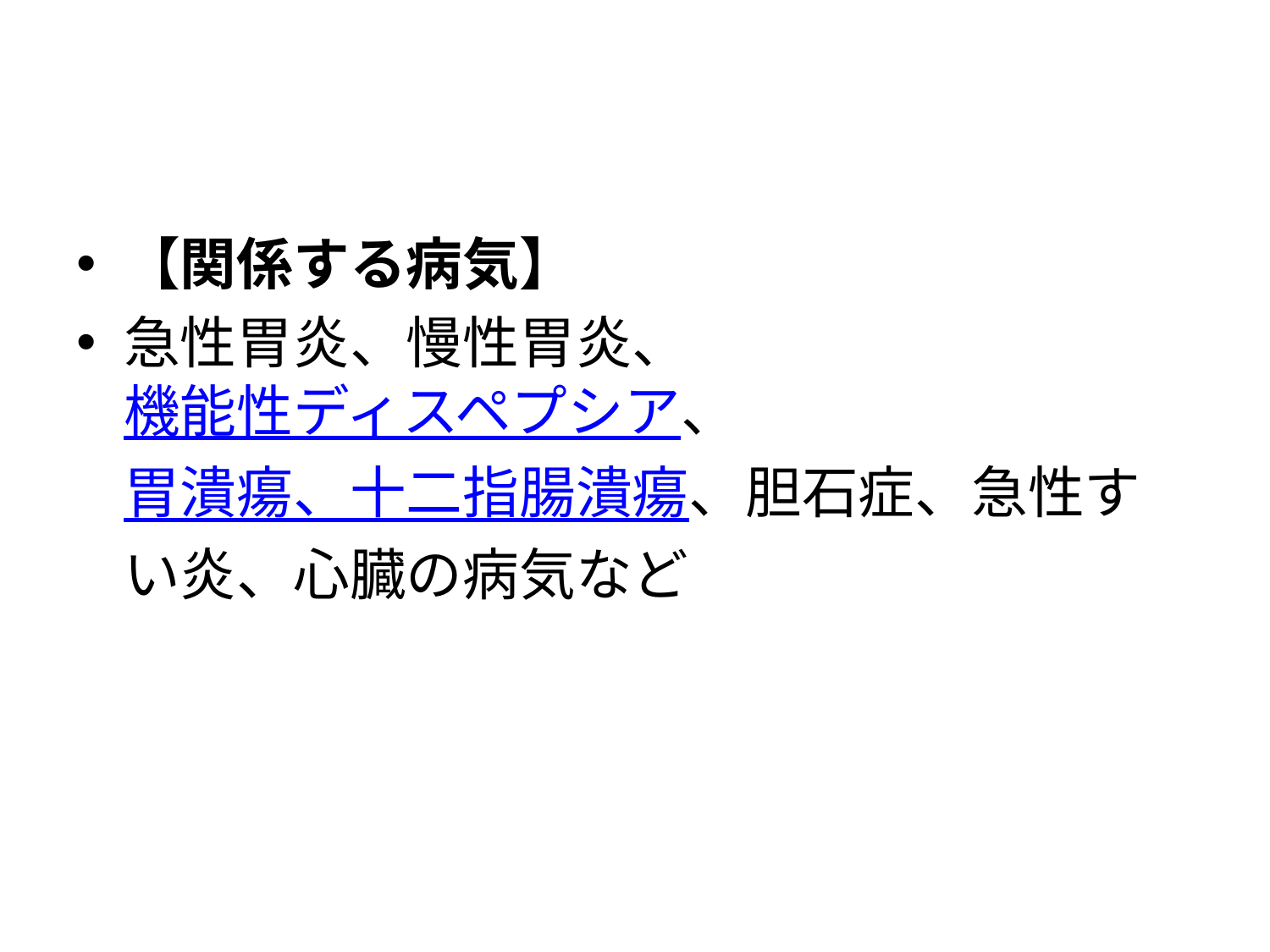

#
【関係する病気】
急性胃炎、慢性胃炎、機能性ディスペプシア、胃潰瘍、十二指腸潰瘍、胆石症、急性すい炎、心臓の病気など